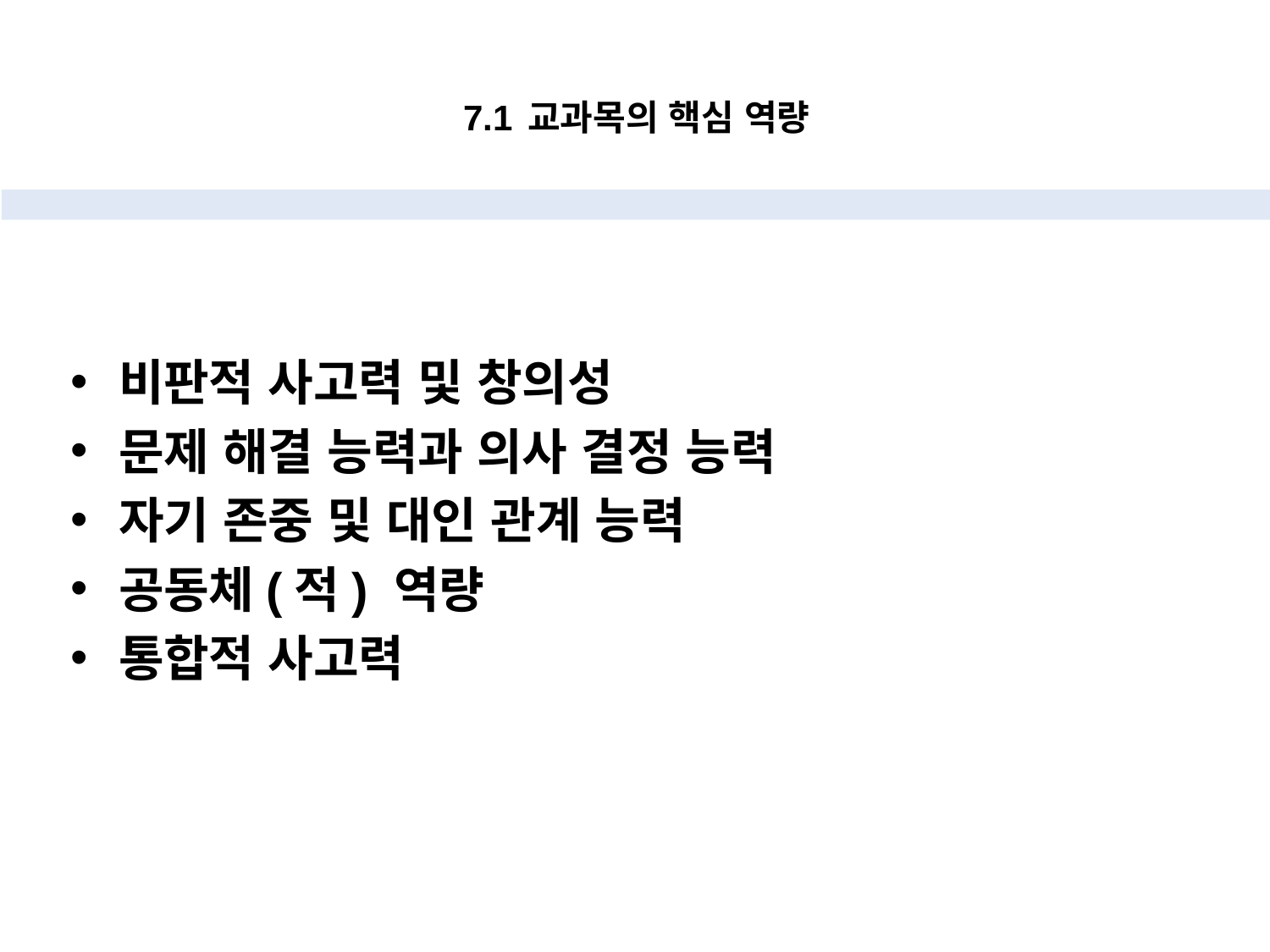

# 7.1 교과목의 핵심 역량

비판적 사고력 및 창의성
문제 해결 능력과 의사 결정 능력
자기 존중 및 대인 관계 능력
공동체(적) 역량
통합적 사고력